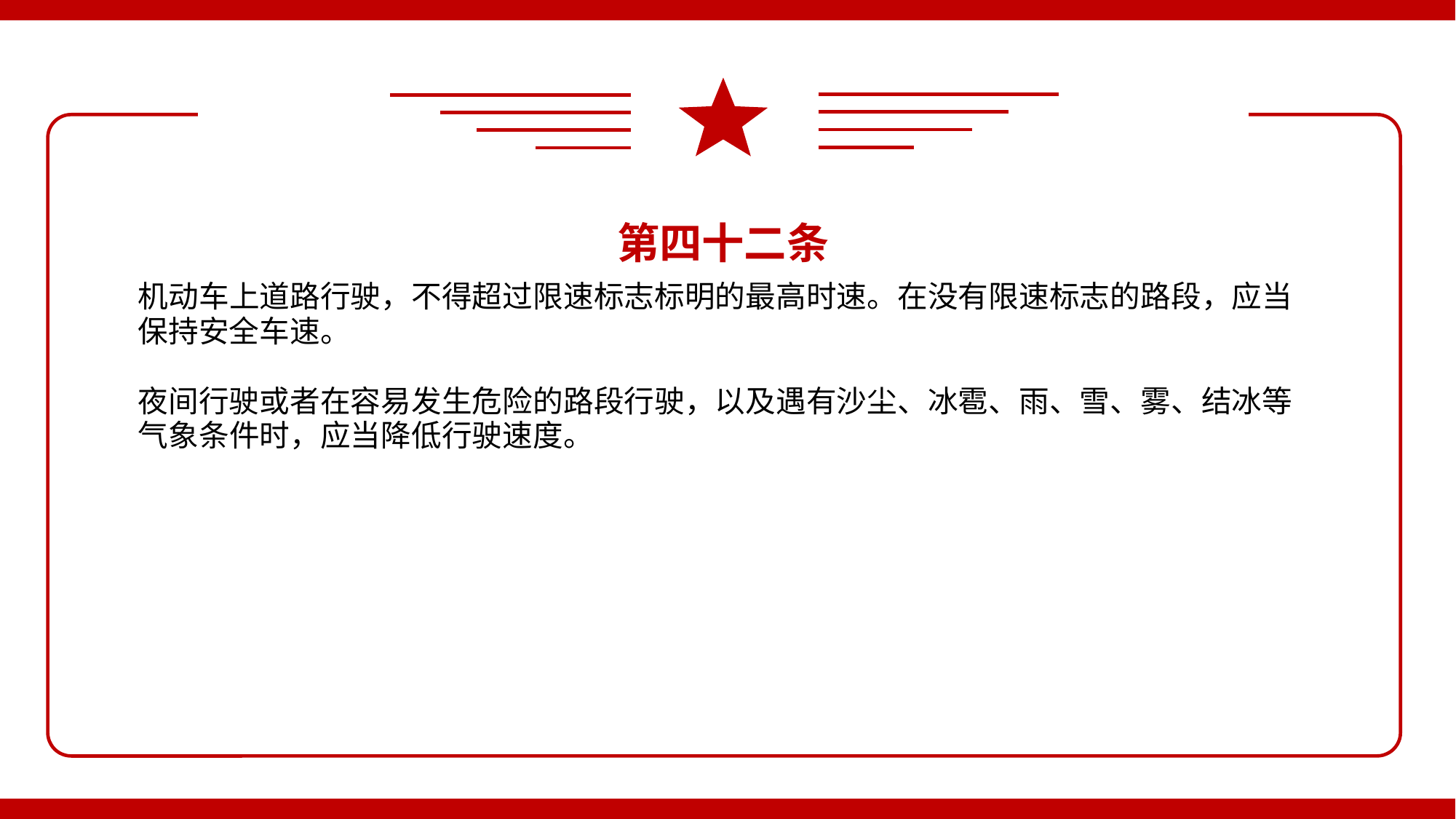

第四十二条
机动车上道路行驶，不得超过限速标志标明的最高时速。在没有限速标志的路段，应当保持安全车速。

夜间行驶或者在容易发生危险的路段行驶，以及遇有沙尘、冰雹、雨、雪、雾、结冰等气象条件时，应当降低行驶速度。